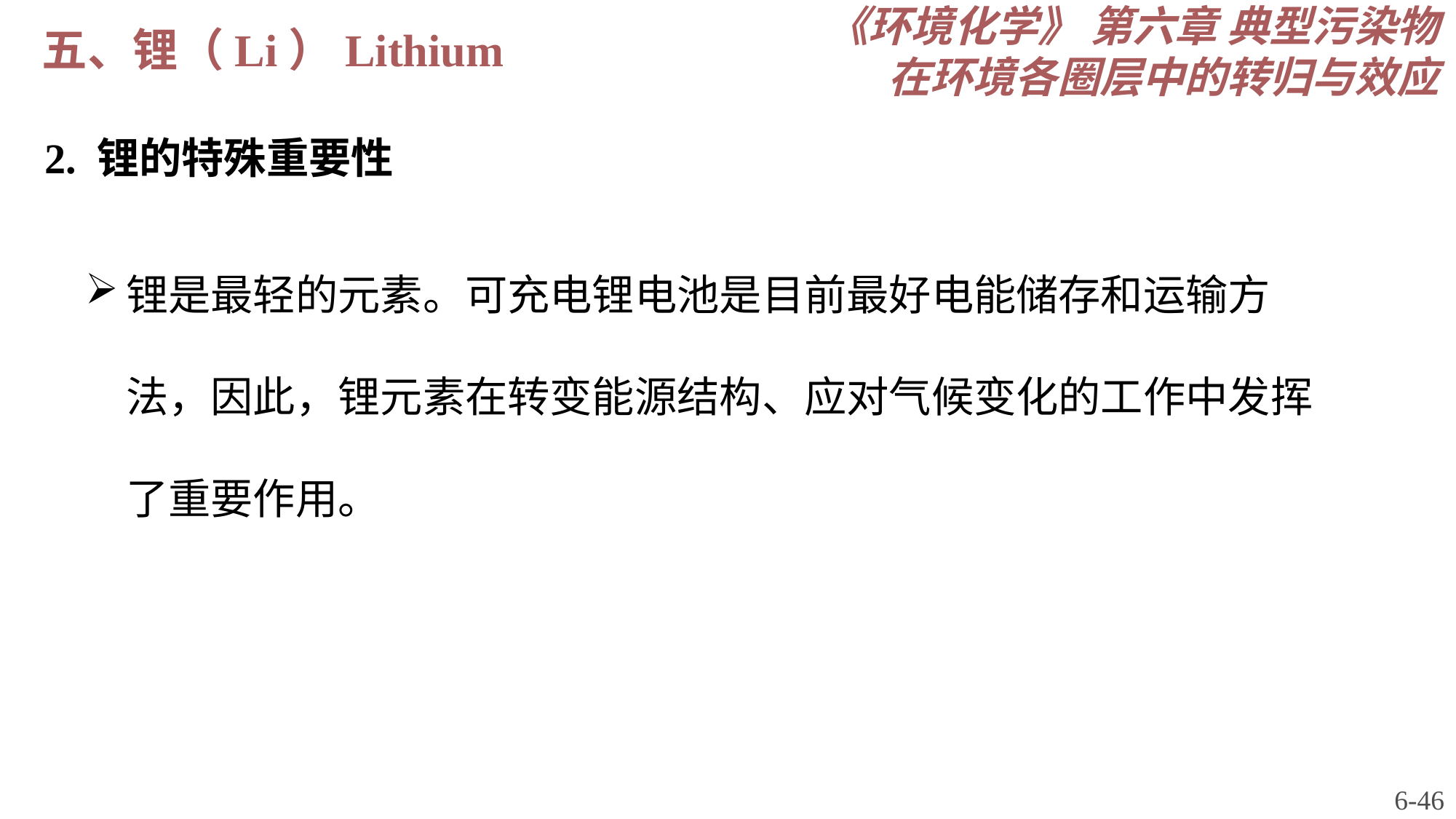

《环境化学》 第六章 典型污染物在环境各圈层中的转归与效应
五、锂（Li）Lithium
2. 锂的特殊重要性
锂是最轻的元素。可充电锂电池是目前最好电能储存和运输方法，因此，锂元素在转变能源结构、应对气候变化的工作中发挥了重要作用。
6-46